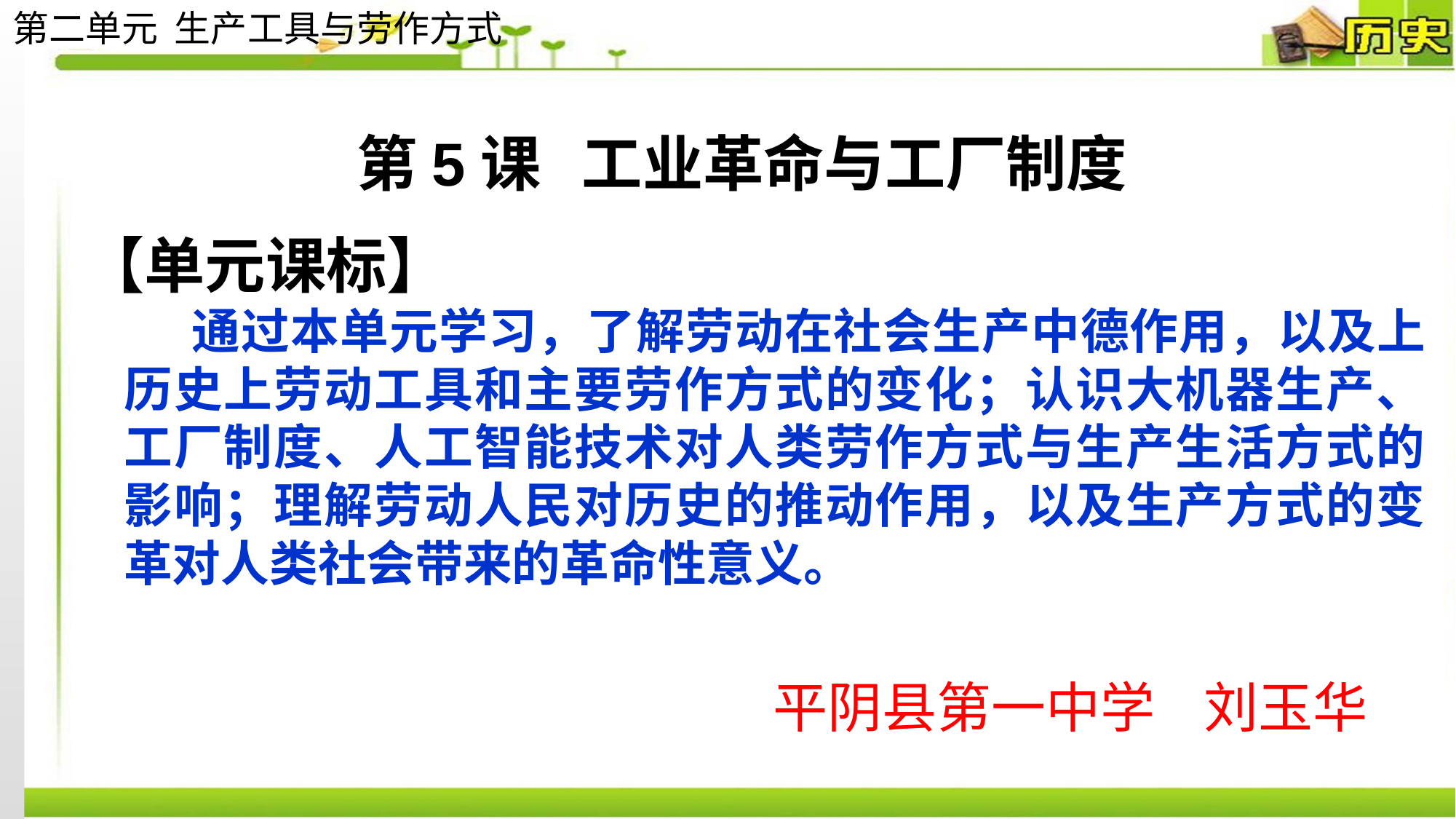

第二单元  生产工具与劳作方式
第5课   工业革命与工厂制度
【单元课标】
  通过本单元学习，了解劳动在社会生产中德作用，以及上历史上劳动工具和主要劳作方式的变化；认识大机器生产、工厂制度、人工智能技术对人类劳作方式与生产生活方式的影响；理解劳动人民对历史的推动作用，以及生产方式的变革对人类社会带来的革命性意义。

平阴县第一中学    刘玉华